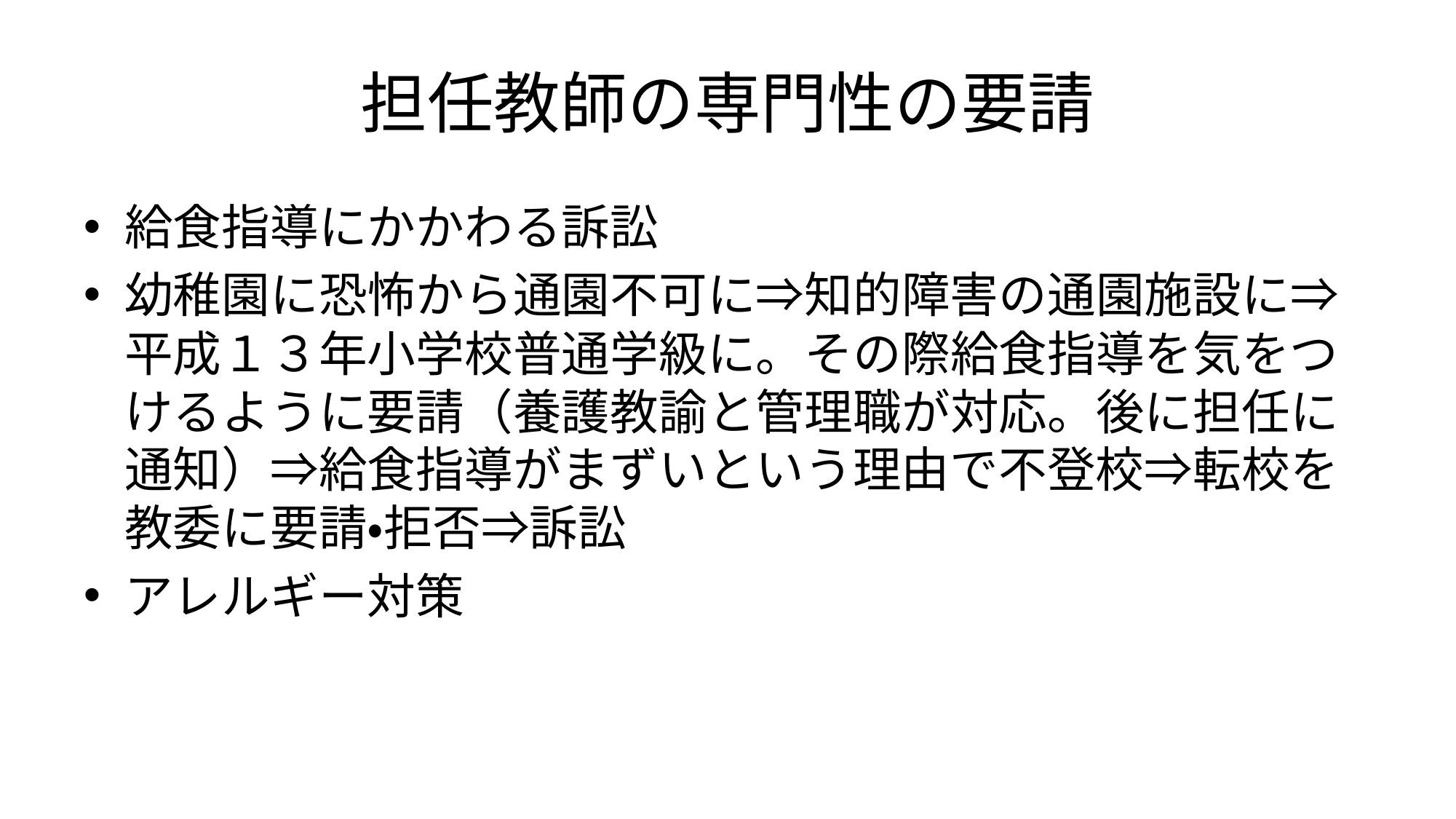

# 担任教師の専門性の要請
給食指導にかかわる訴訟
幼稚園に恐怖から通園不可に⇒知的障害の通園施設に⇒平成１３年小学校普通学級に。その際給食指導を気をつけるように要請（養護教諭と管理職が対応。後に担任に通知）⇒給食指導がまずいという理由で不登校⇒転校を教委に要請・拒否⇒訴訟
アレルギー対策